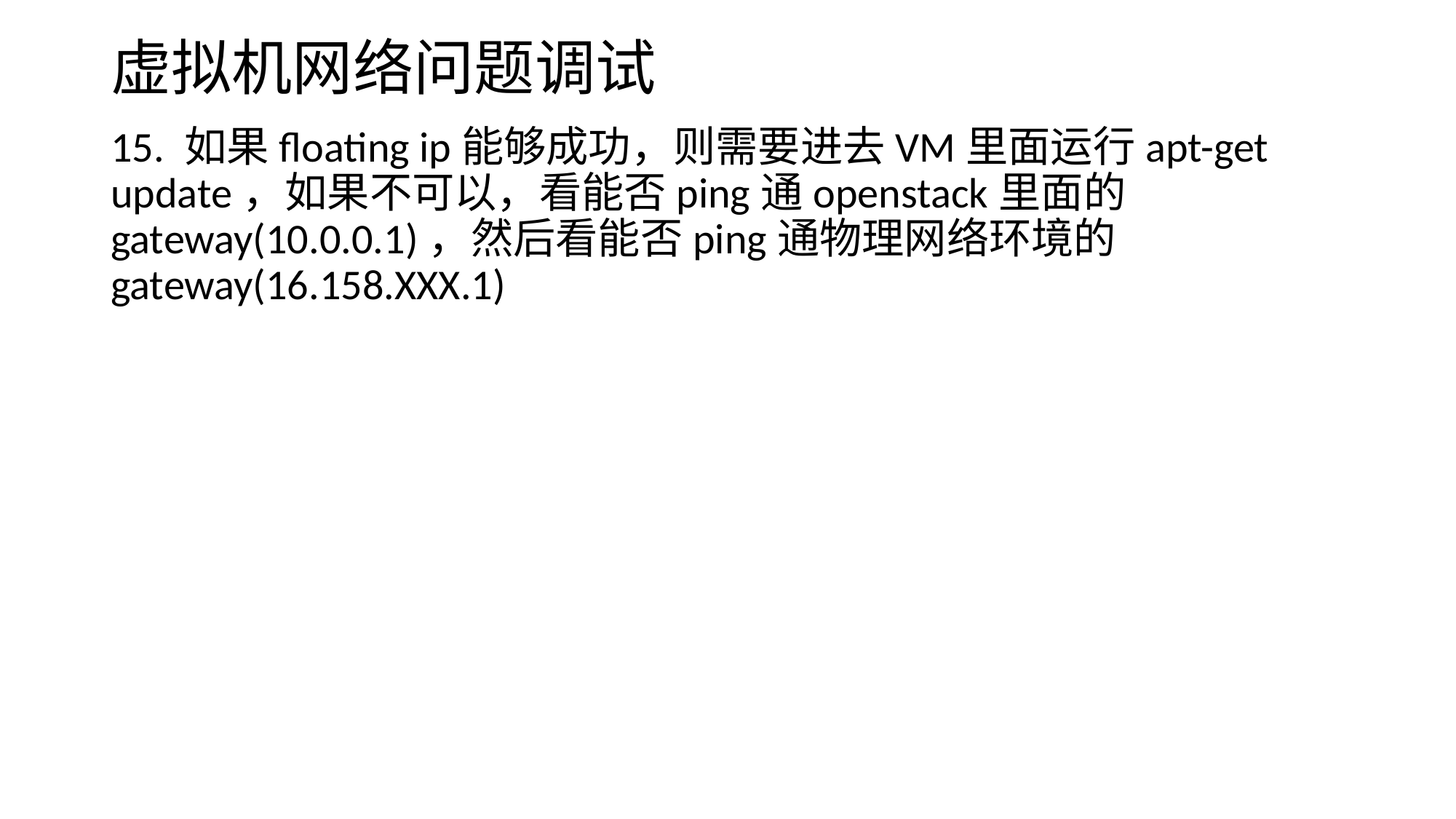

# 虚拟机网络问题调试
15. 如果floating ip能够成功，则需要进去VM里面运行apt-get update，如果不可以，看能否ping通openstack里面的gateway(10.0.0.1)，然后看能否ping通物理网络环境的gateway(16.158.XXX.1)